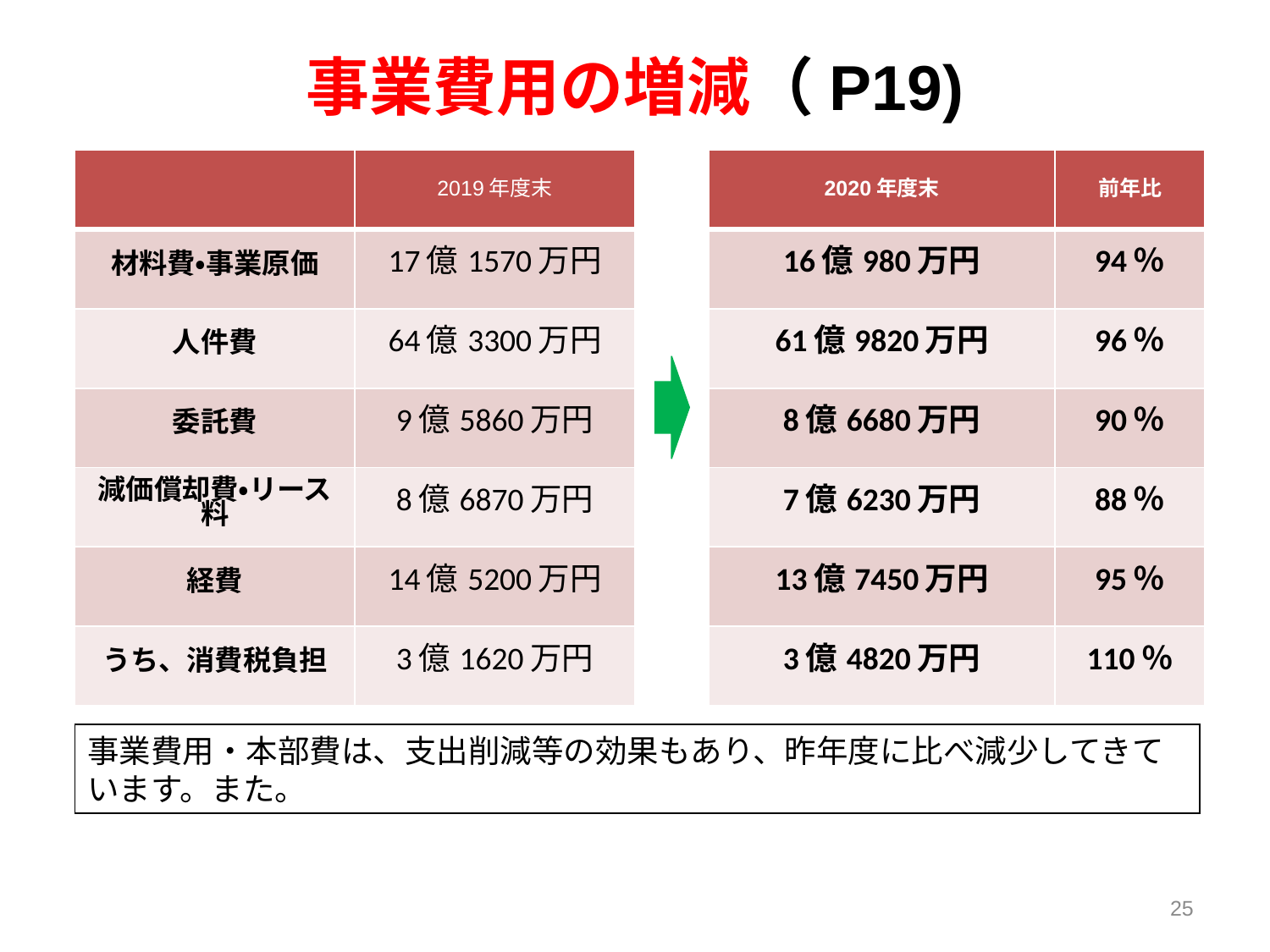

事業費用の増減（P19)
|  | 2019年度末 |  | 2020年度末 | 前年比 |
| --- | --- | --- | --- | --- |
| 材料費・事業原価 | 17億1570万円 |  | 16億980万円 | 94％ |
| 人件費 | 64億3300万円 |  | 61億9820万円 | 96％ |
| 委託費 | 9億5860万円 |  | 8億6680万円 | 90％ |
| 減価償却費・リース料 | 8億6870万円 |  | 7億6230万円 | 88％ |
| 経費 | 14億5200万円 |  | 13億7450万円 | 95％ |
| うち、消費税負担 | 3億1620万円 |  | 3億4820万円 | 110％ |

事業費用・本部費は、支出削減等の効果もあり、昨年度に比べ減少してきています。また。
25